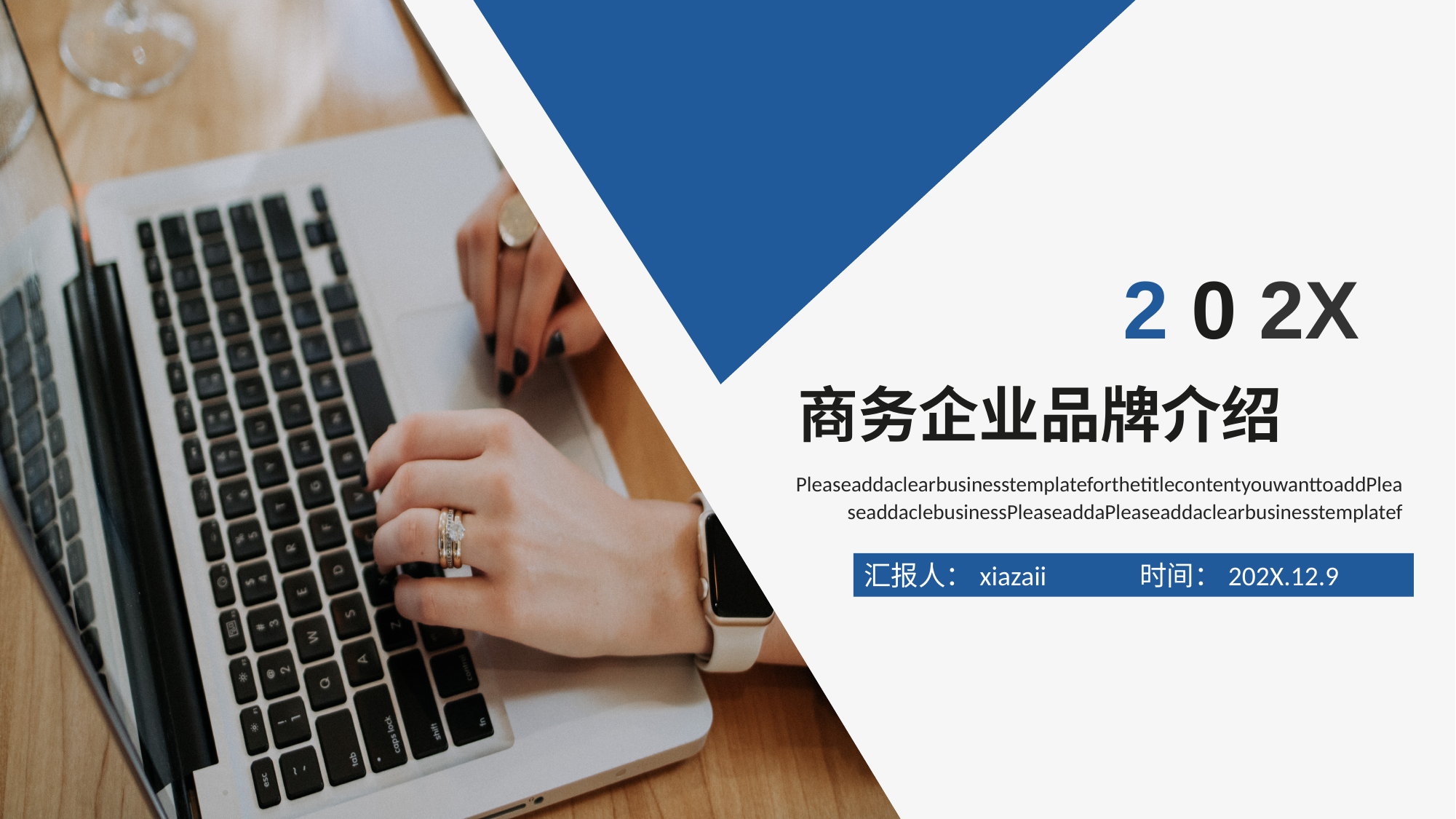

2 0 2X
商务企业品牌介绍
PleaseaddaclearbusinesstemplateforthetitlecontentyouwanttoaddPleaseaddaclebusinessPleaseaddaPleaseaddaclearbusinesstemplatef
汇报人：xiazaii              时间：202X.12.9